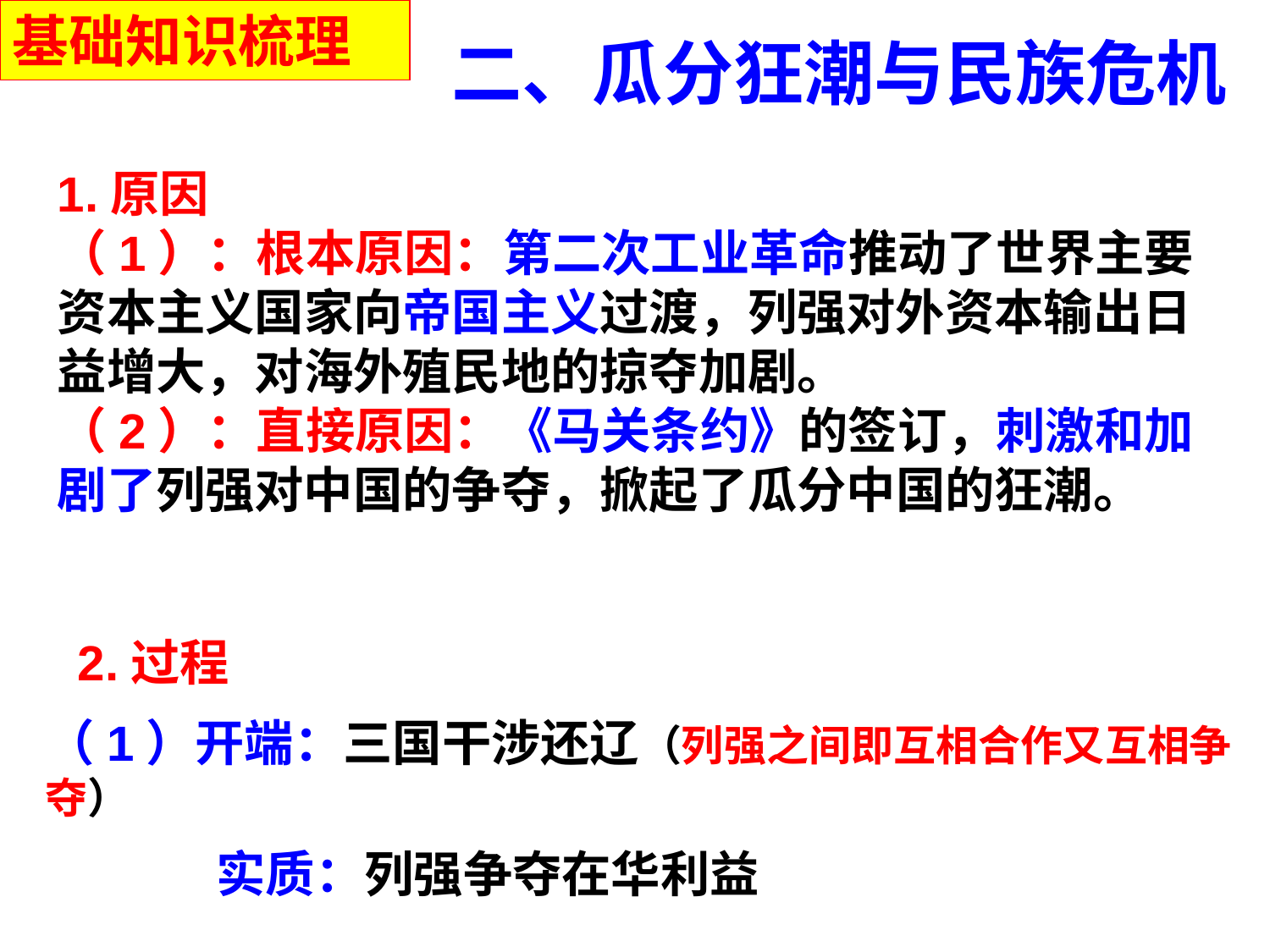

基础知识梳理
# 二、瓜分狂潮与民族危机
1.原因
（1）：根本原因：第二次工业革命推动了世界主要资本主义国家向帝国主义过渡，列强对外资本输出日益增大，对海外殖民地的掠夺加剧。
（2）：直接原因：《马关条约》的签订，刺激和加剧了列强对中国的争夺，掀起了瓜分中国的狂潮。
2.过程
（1）开端：三国干涉还辽（列强之间即互相合作又互相争夺）
实质：列强争夺在华利益